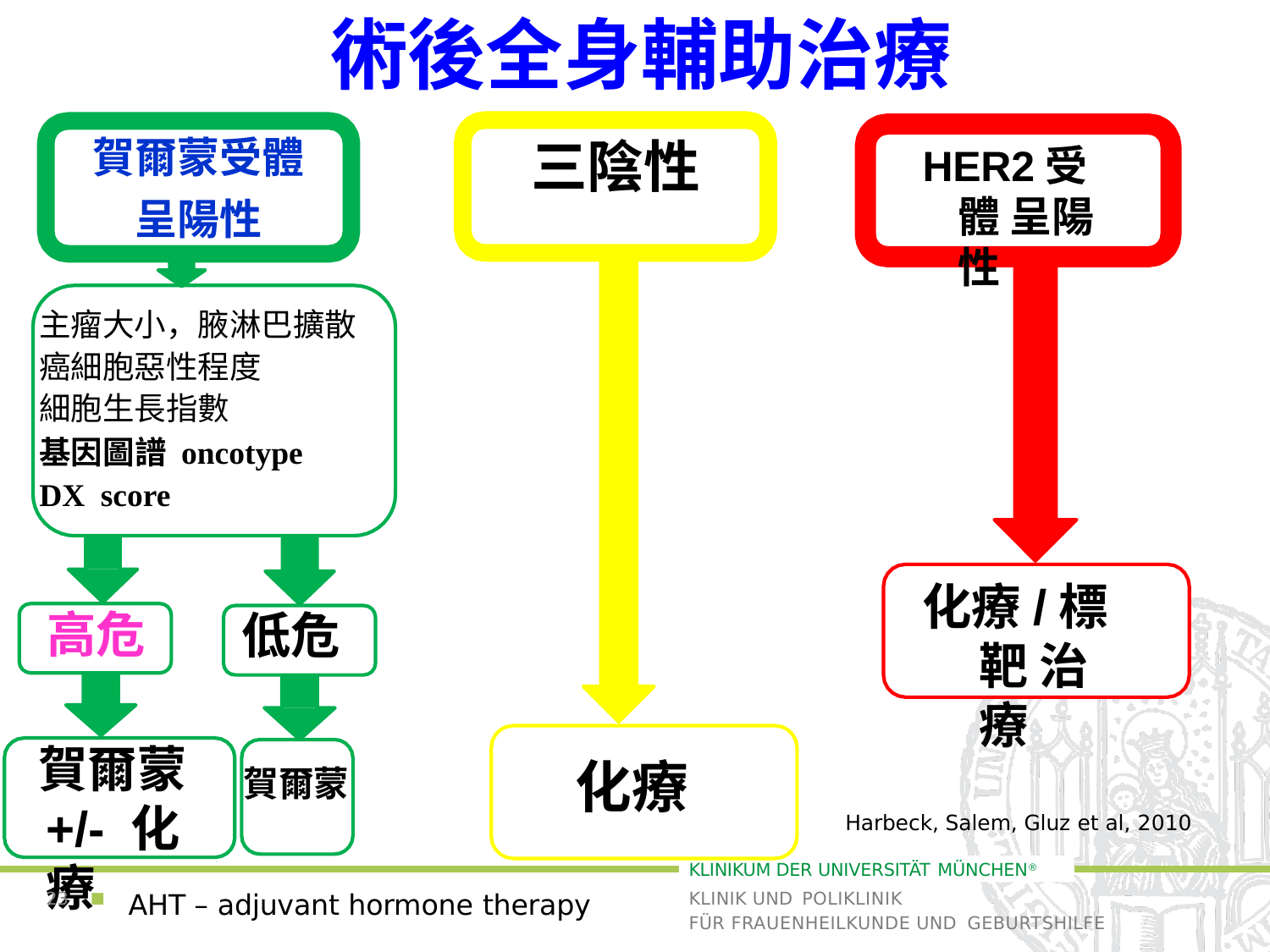

# 術後全身輔助治療
賀爾蒙受體 呈陽性

三陰性
HER2受體 呈陽性

主瘤大小，腋淋巴擴散 癌細胞惡性程度
細胞生長指數
基因圖譜 oncotype DX  score

化療/標靶 治療

高危
低危

賀爾蒙
+/- 化療

化療
賀爾蒙
Harbeck, Salem, Gluz et al, 2010

KLINIKUM DER UNIVERSITÄT MÜNCHEN®

KLINIK UND POLIKLINIK
FÜR FRAUENHEILKUNDE UND GEBURTSHILFE
AHT – adjuvant hormone therapy
23